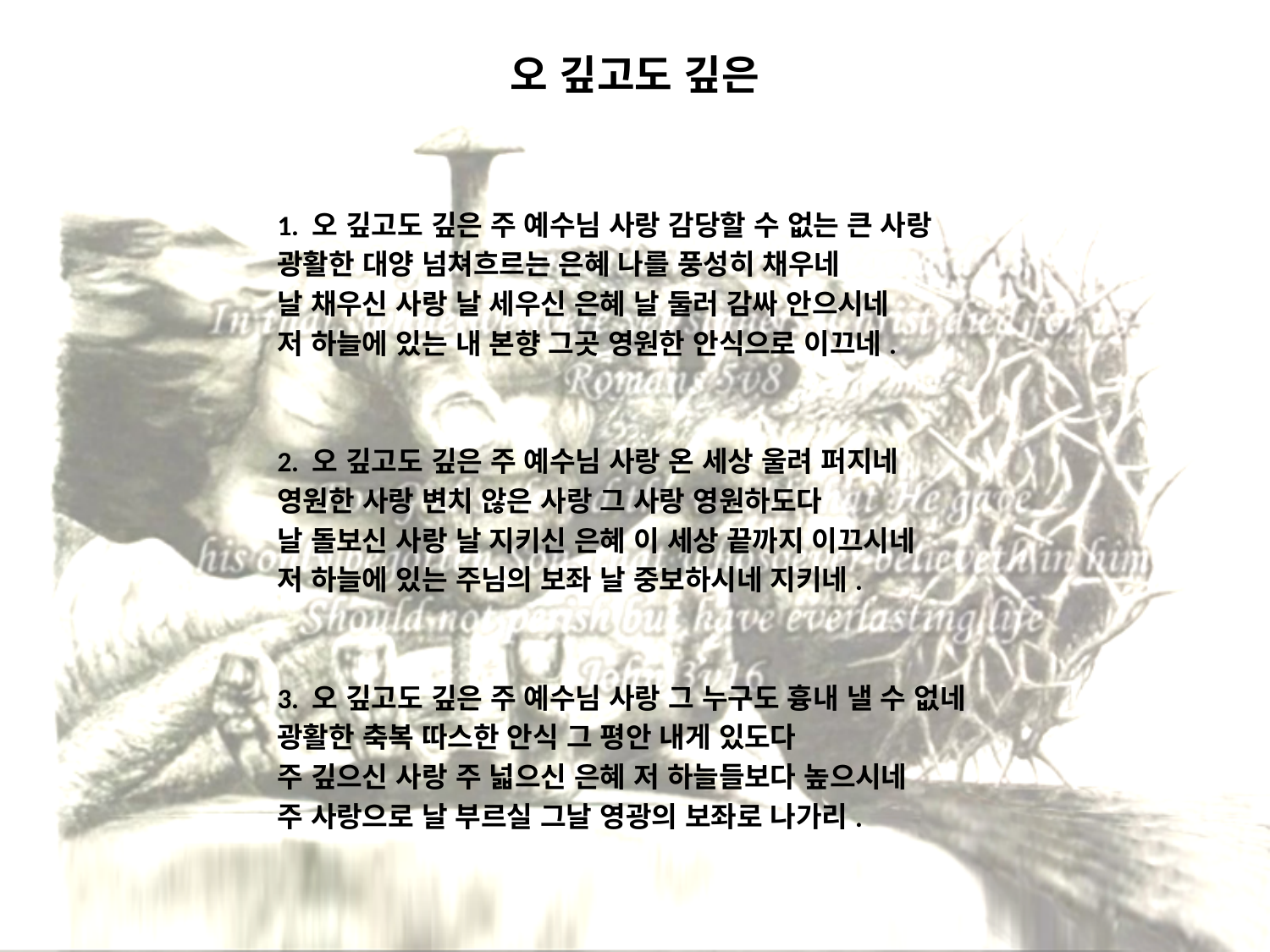

# 오 깊고도 깊은
1. 오 깊고도 깊은 주 예수님 사랑 감당할 수 없는 큰 사랑
광활한 대양 넘쳐흐르는 은혜 나를 풍성히 채우네
날 채우신 사랑 날 세우신 은혜 날 둘러 감싸 안으시네
저 하늘에 있는 내 본향 그곳 영원한 안식으로 이끄네.

2. 오 깊고도 깊은 주 예수님 사랑 온 세상 울려 퍼지네
영원한 사랑 변치 않은 사랑 그 사랑 영원하도다
날 돌보신 사랑 날 지키신 은혜 이 세상 끝까지 이끄시네
저 하늘에 있는 주님의 보좌 날 중보하시네 지키네.

3. 오 깊고도 깊은 주 예수님 사랑 그 누구도 흉내 낼 수 없네
광활한 축복 따스한 안식 그 평안 내게 있도다
주 깊으신 사랑 주 넓으신 은혜 저 하늘들보다 높으시네
주 사랑으로 날 부르실 그날 영광의 보좌로 나가리.